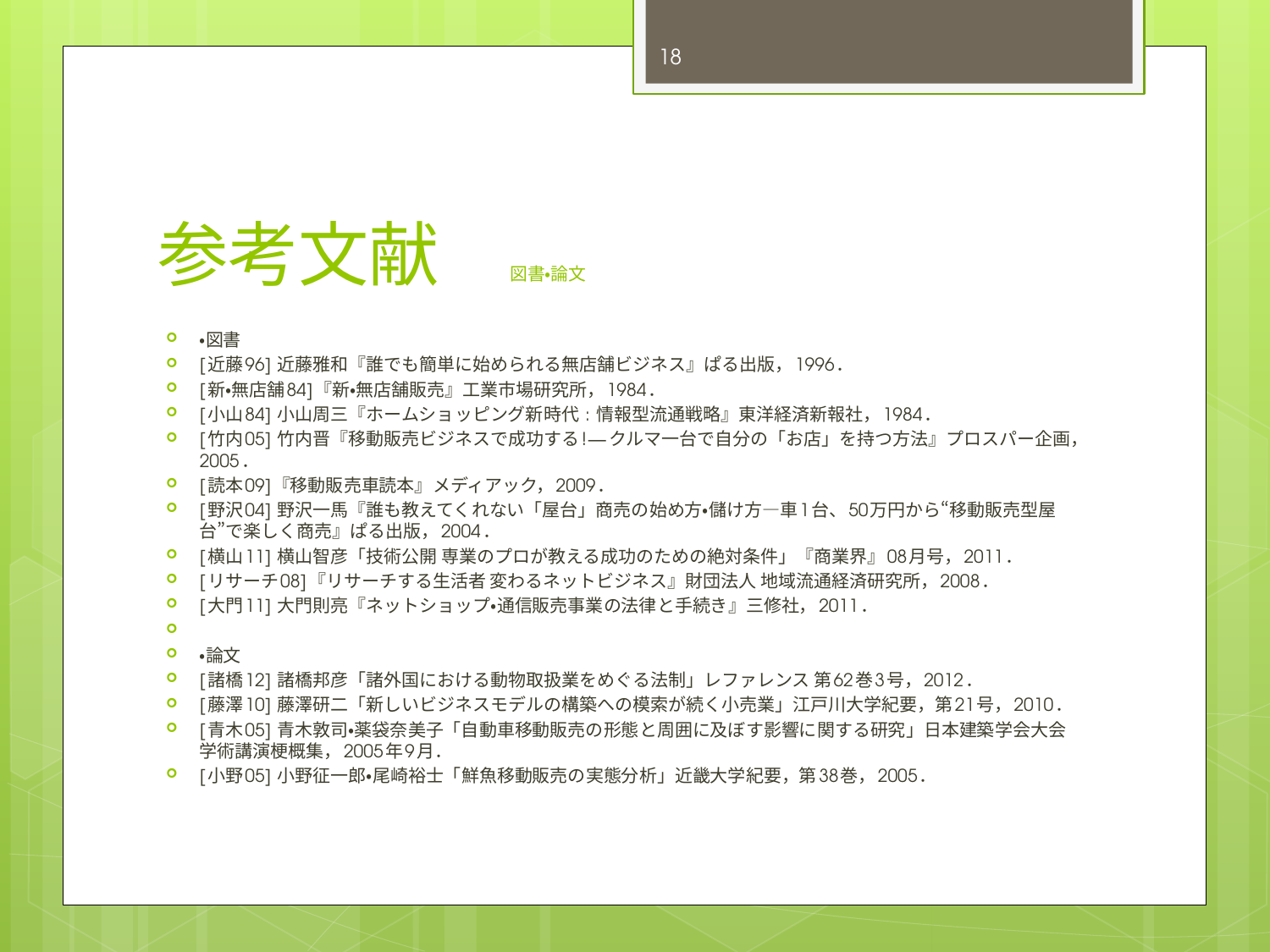

18
# 参考文献　図書・論文
・図書
[近藤96] 近藤雅和『誰でも簡単に始められる無店舗ビジネス』ぱる出版，1996．
[新・無店舗84]『新・無店舗販売』工業市場研究所，1984．
[小山84] 小山周三『ホームショッピング新時代 : 情報型流通戦略』東洋経済新報社，1984．
[竹内05] 竹内晋『移動販売ビジネスで成功する!―クルマ一台で自分の「お店」を持つ方法』プロスパー企画，2005．
[読本09]『移動販売車読本』メディアック，2009．
[野沢04] 野沢一馬『誰も教えてくれない「屋台」商売の始め方・儲け方―車1台、50万円から“移動販売型屋台”で楽しく商売』ぱる出版，2004．
[横山11] 横山智彦「技術公開 専業のプロが教える成功のための絶対条件」『商業界』08月号，2011．
[リサーチ08]『リサーチする生活者 変わるネットビジネス』財団法人 地域流通経済研究所，2008．
[大門11] 大門則亮『ネットショップ・通信販売事業の法律と手続き』三修社，2011．

・論文
[諸橋12] 諸橋邦彦「諸外国における動物取扱業をめぐる法制」レファレンス 第62巻3号，2012．
[藤澤10] 藤澤研二「新しいビジネスモデルの構築への模索が続く小売業」江戸川大学紀要，第21号，2010．
[青木05] 青木敦司・薬袋奈美子「自動車移動販売の形態と周囲に及ぼす影響に関する研究」日本建築学会大会学術講演梗概集，2005年9月．
[小野05] 小野征一郎・尾崎裕士「鮮魚移動販売の実態分析」近畿大学紀要，第38巻，2005．